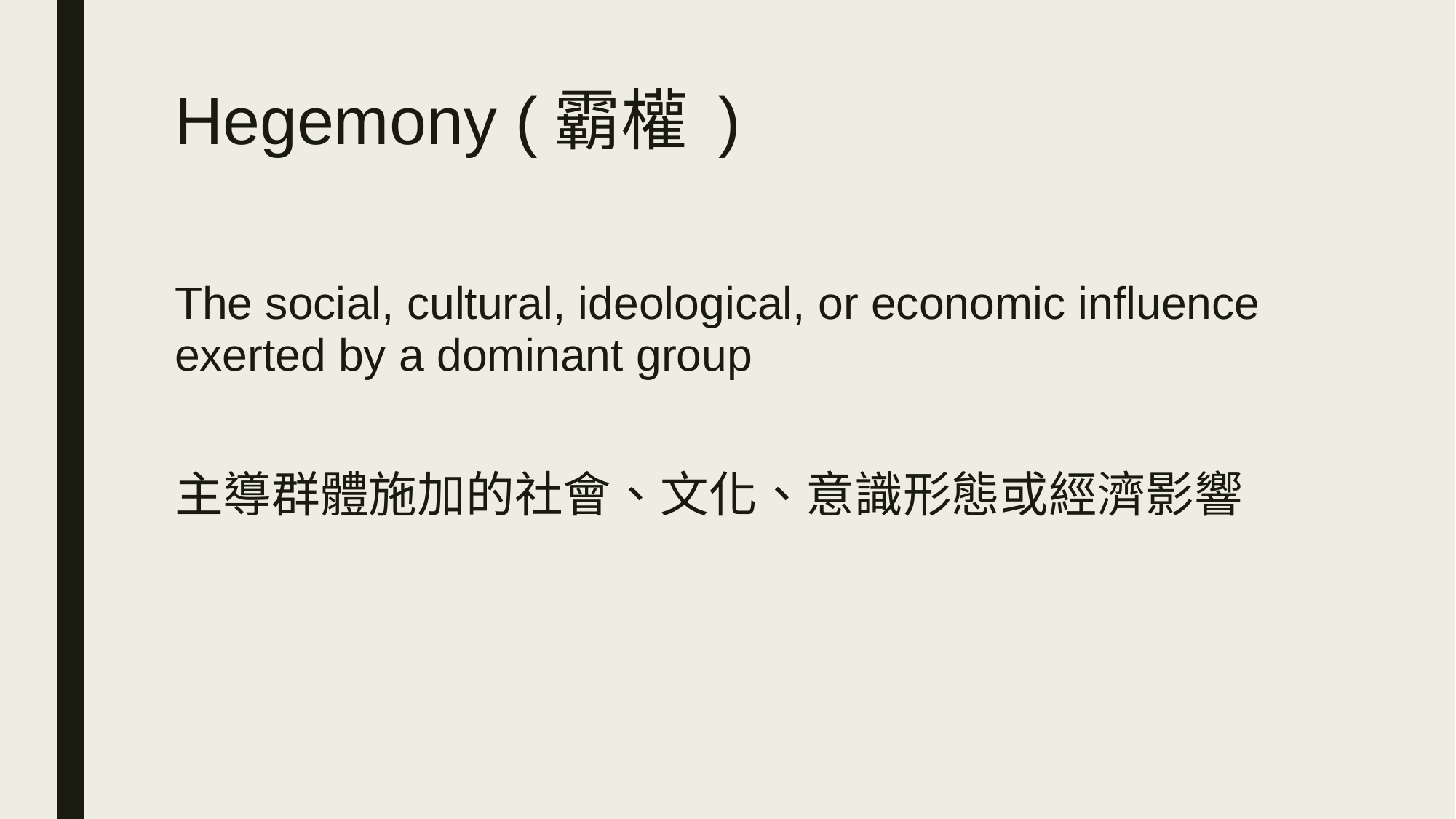

# Hegemony (霸權 )
The social, cultural, ideological, or economic influence exerted by a dominant group

主導群體施加的社會、文化、意識形態或經濟影響